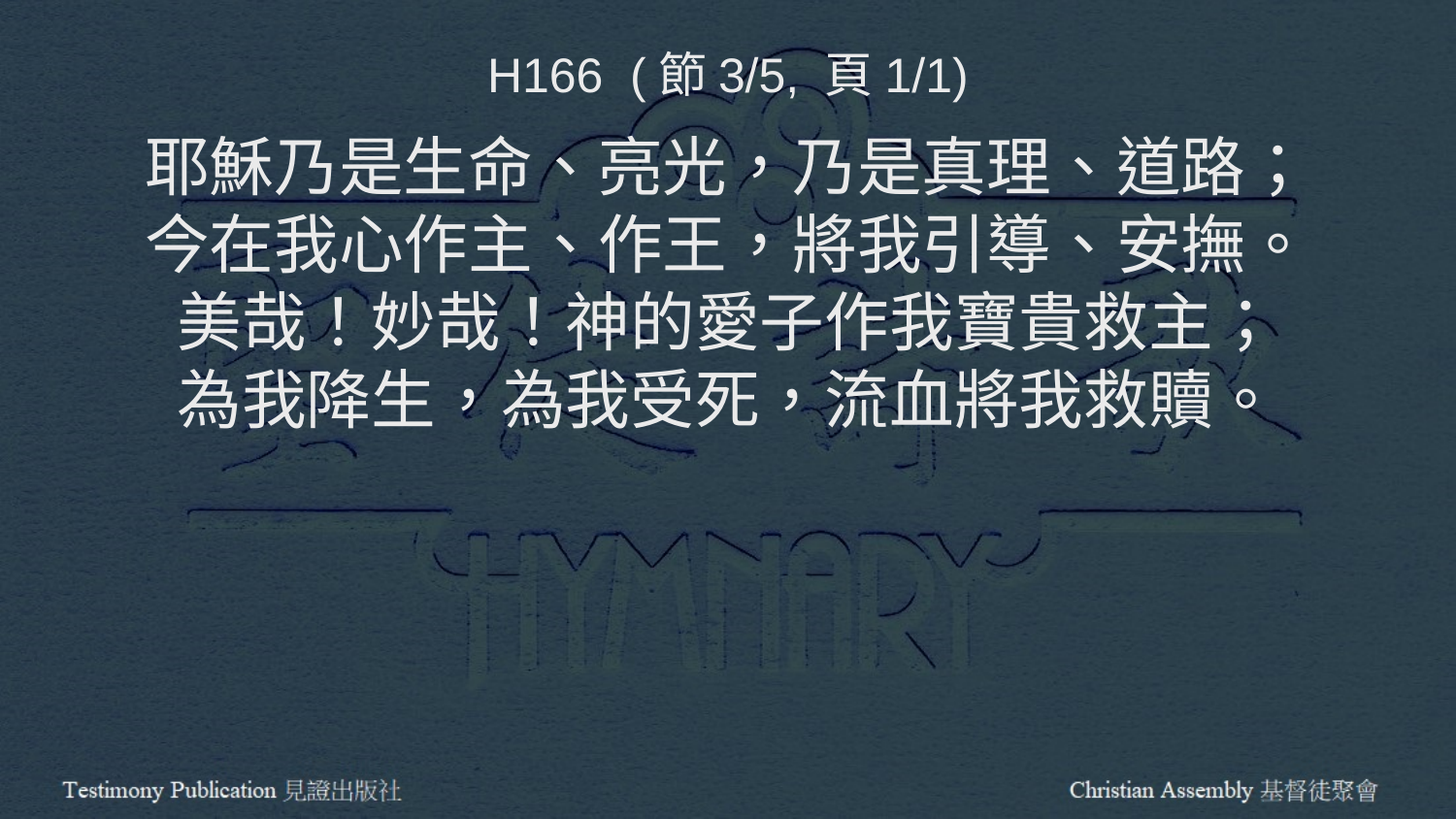

H166  (節3/5, 頁1/1)
耶穌乃是生命、亮光，乃是真理、道路；
今在我心作主、作王，將我引導、安撫。
美哉！妙哉！神的愛子作我寶貴救主；
為我降生，為我受死，流血將我救贖。